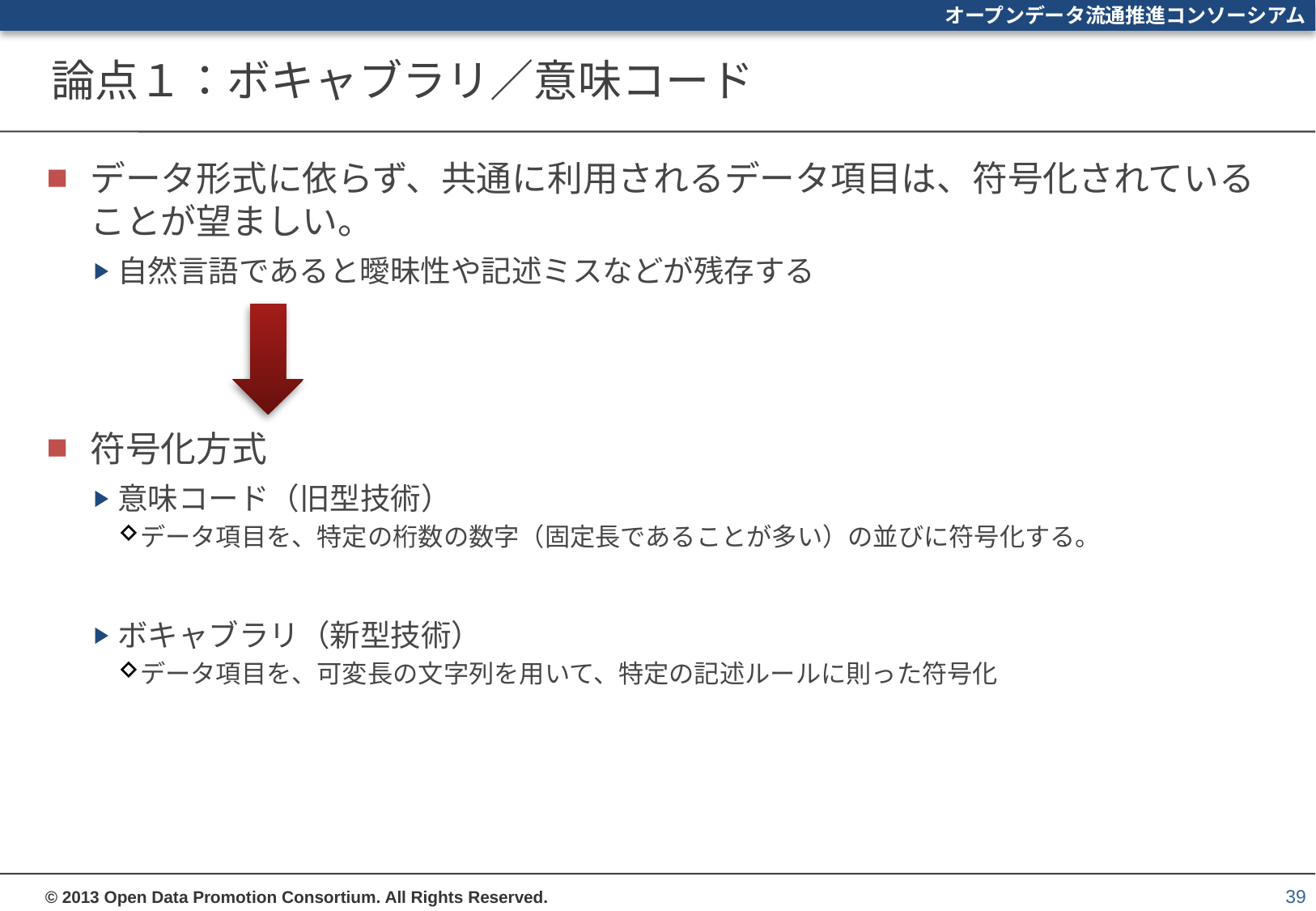

# 論点１：ボキャブラリ／意味コード
データ形式に依らず、共通に利用されるデータ項目は、符号化されていることが望ましい。
自然言語であると曖昧性や記述ミスなどが残存する

符号化方式
意味コード（旧型技術）
データ項目を、特定の桁数の数字（固定長であることが多い）の並びに符号化する。

ボキャブラリ（新型技術）
データ項目を、可変長の文字列を用いて、特定の記述ルールに則った符号化

39